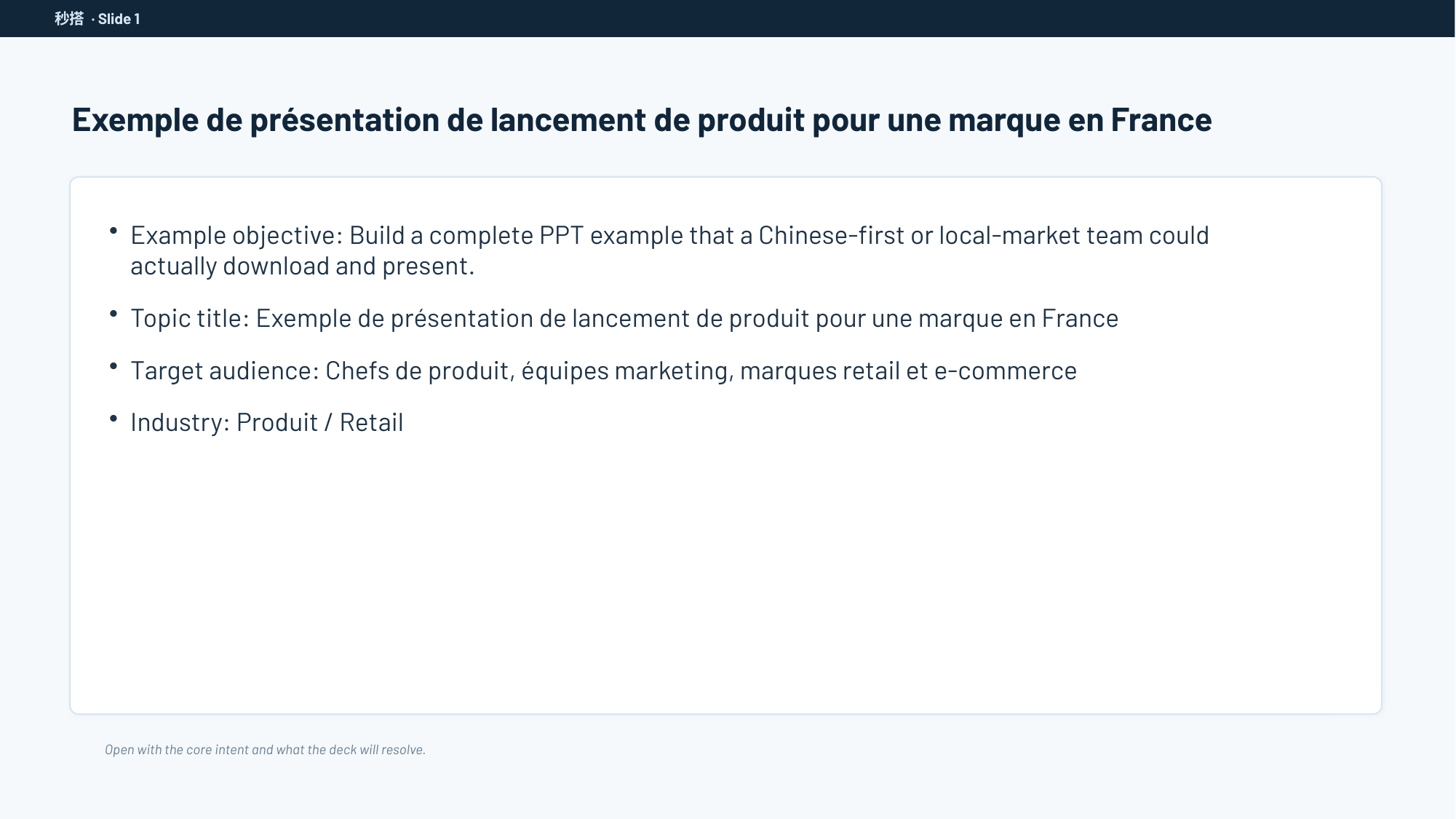

秒搭 · Slide 1
Exemple de présentation de lancement de produit pour une marque en France

Example objective: Build a complete PPT example that a Chinese-first or local-market team could actually download and present.
Topic title: Exemple de présentation de lancement de produit pour une marque en France
Target audience: Chefs de produit, équipes marketing, marques retail et e-commerce
Industry: Produit / Retail
Open with the core intent and what the deck will resolve.